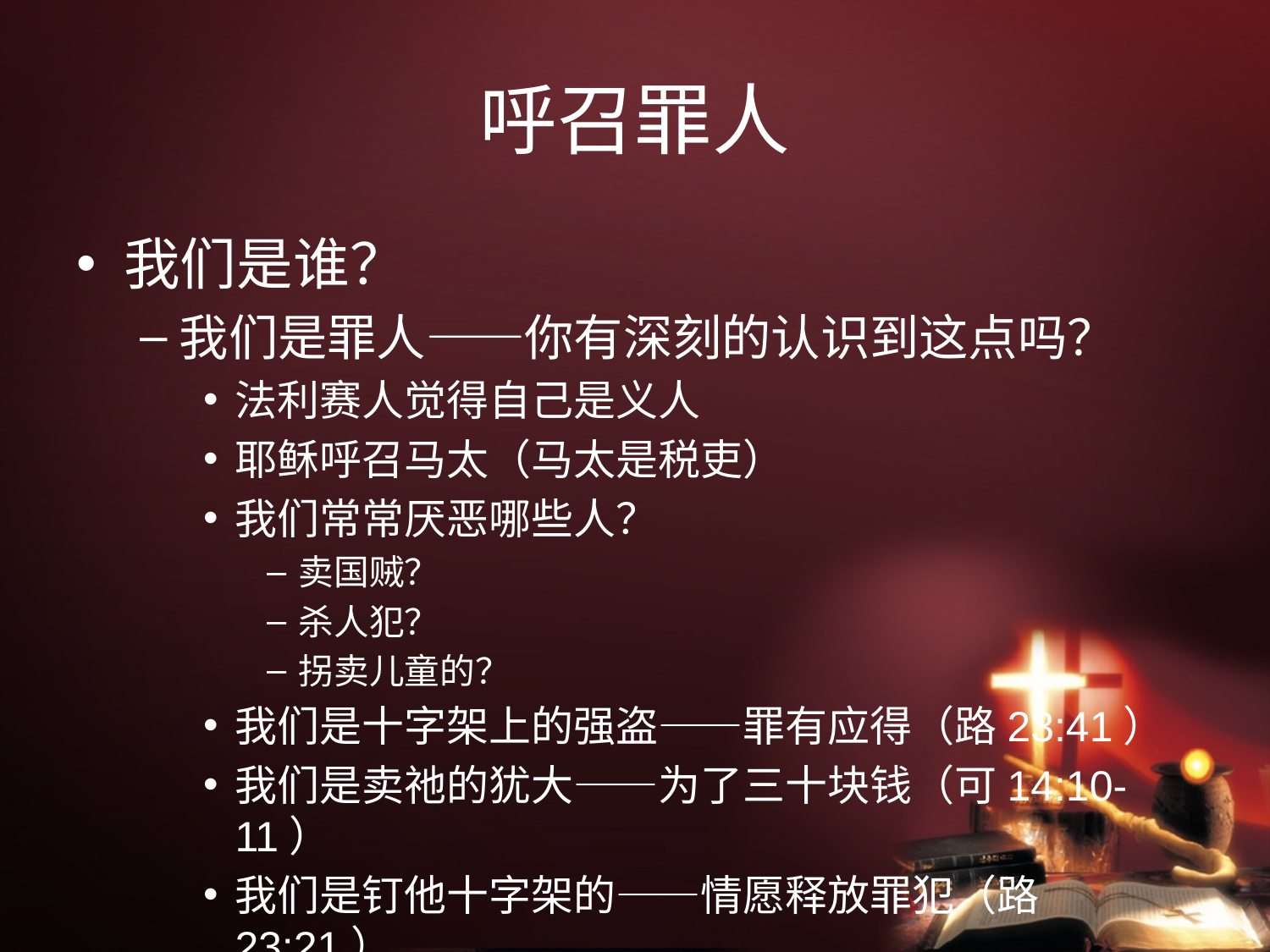

# 呼召罪人
我们是谁？
我们是罪人——你有深刻的认识到这点吗？
法利赛人觉得自己是义人
耶稣呼召马太（马太是税吏）
我们常常厌恶哪些人？
卖国贼？
杀人犯？
拐卖儿童的？
我们是十字架上的强盗——罪有应得（路23:41）
我们是卖祂的犹大——为了三十块钱（可14:10-11）
我们是钉他十字架的——情愿释放罪犯（路23:21）
祂却赦免我们的罪，为我们祈求（路23:34）